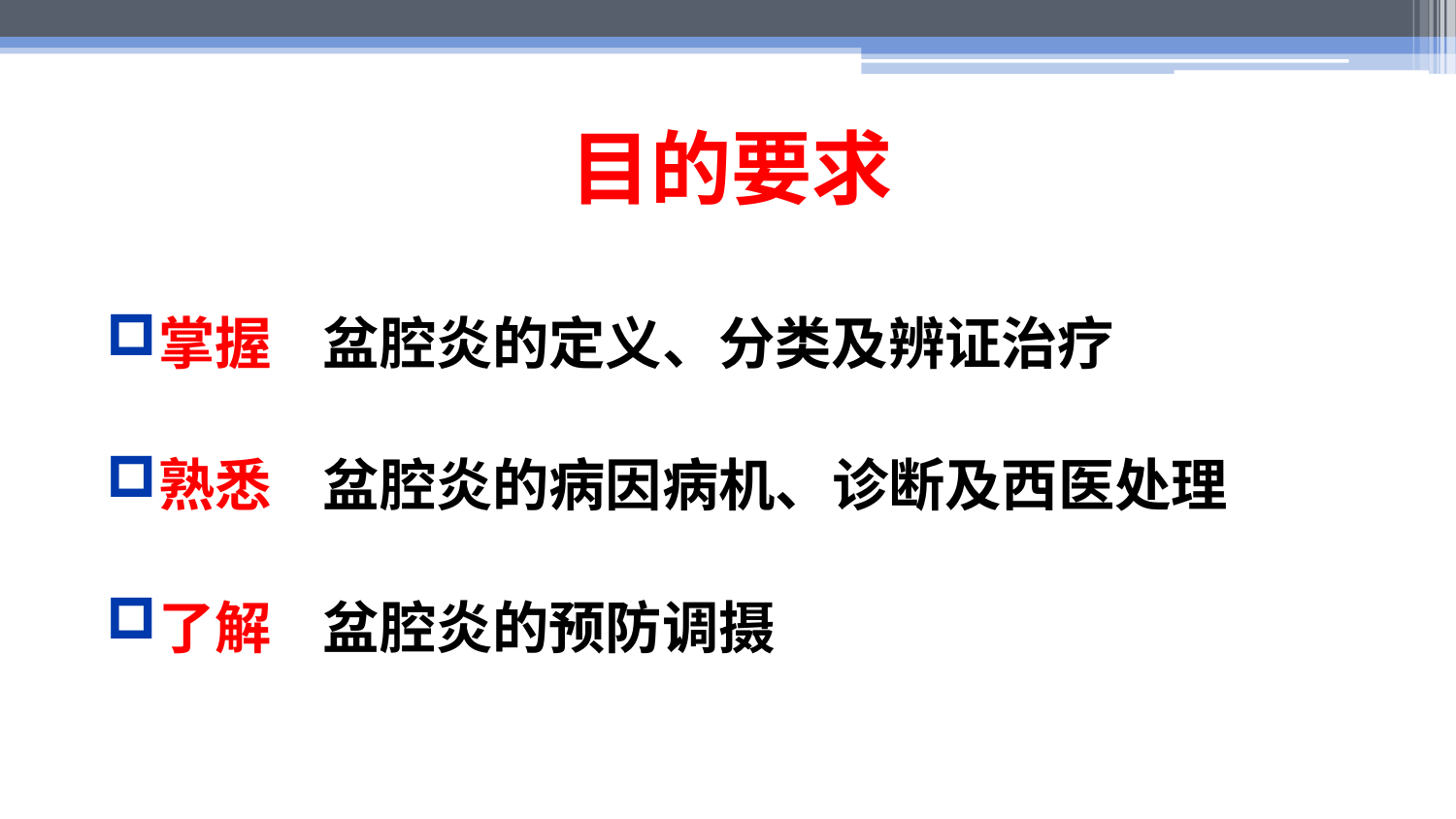

# 目的要求
掌握    盆腔炎的定义、分类及辨证治疗
熟悉    盆腔炎的病因病机、诊断及西医处理
了解    盆腔炎的预防调摄